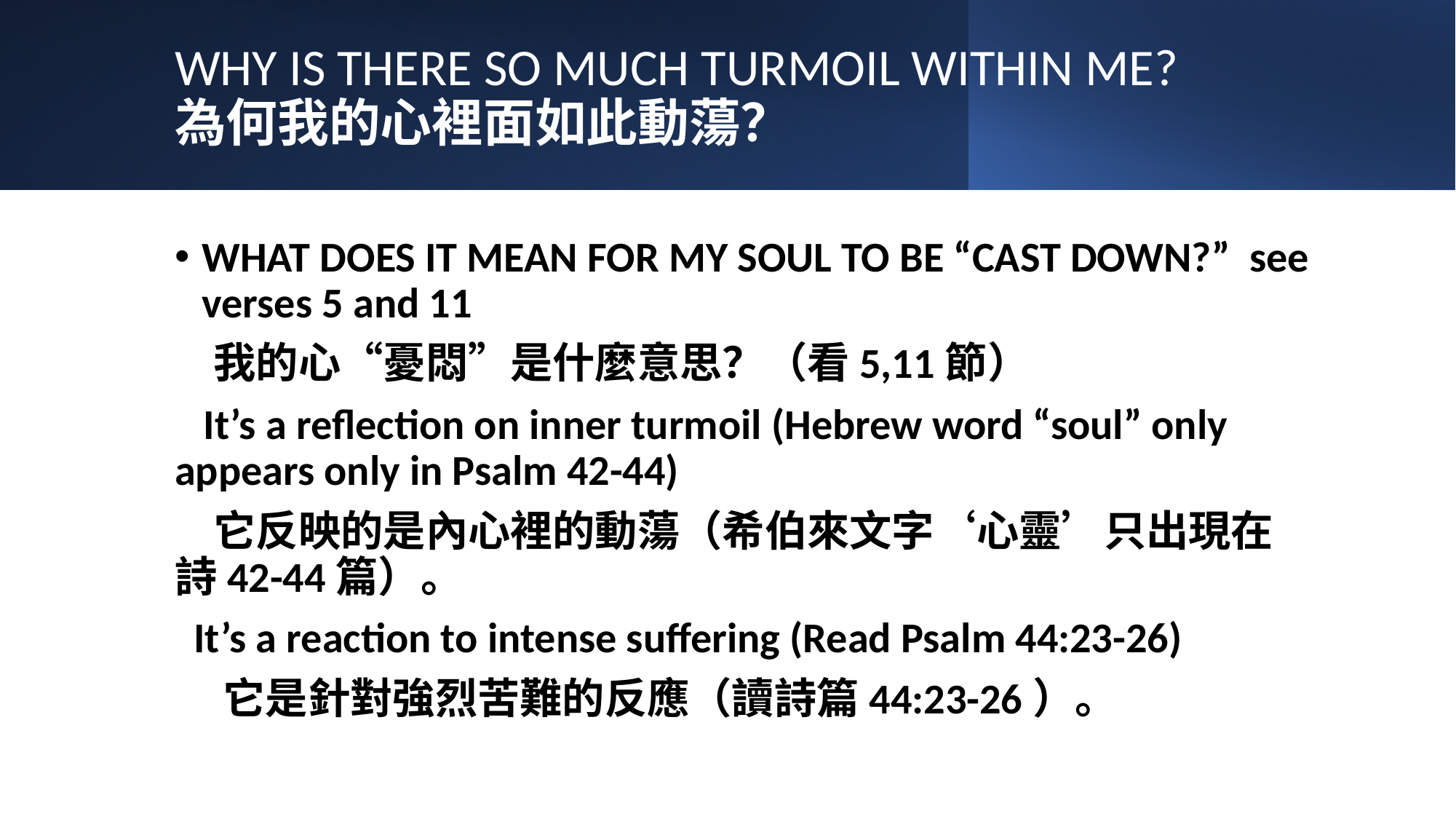

# WHY IS THERE SO MUCH TURMOIL WITHIN ME? 為何我的心裡面如此動蕩？
WHAT DOES IT MEAN FOR MY SOUL TO BE “CAST DOWN?”  see verses 5 and 11
   我的心“憂悶”是什麼意思？（看5,11節）
   It’s a reflection on inner turmoil (Hebrew word “soul” only appears only in Psalm 42-44)
   它反映的是內心裡的動蕩（希伯來文字‘心靈’只出現在詩42-44篇）。
  It’s a reaction to intense suffering (Read Psalm 44:23-26)
    它是針對強烈苦難的反應（讀詩篇44:23-26）。